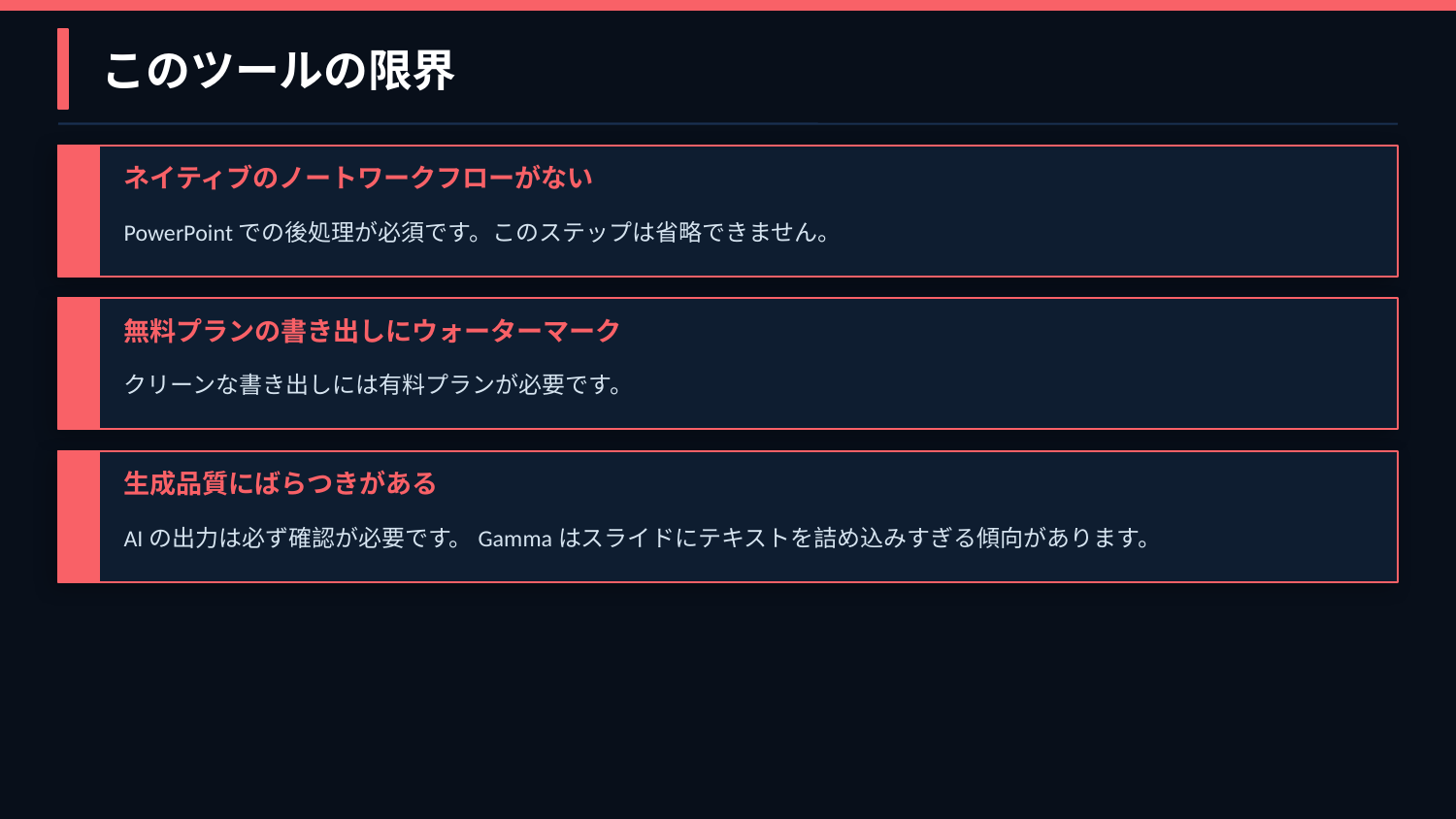

このツールの限界

ネイティブのノートワークフローがない
PowerPointでの後処理が必須です。このステップは省略できません。

無料プランの書き出しにウォーターマーク
クリーンな書き出しには有料プランが必要です。

生成品質にばらつきがある
AIの出力は必ず確認が必要です。Gammaはスライドにテキストを詰め込みすぎる傾向があります。